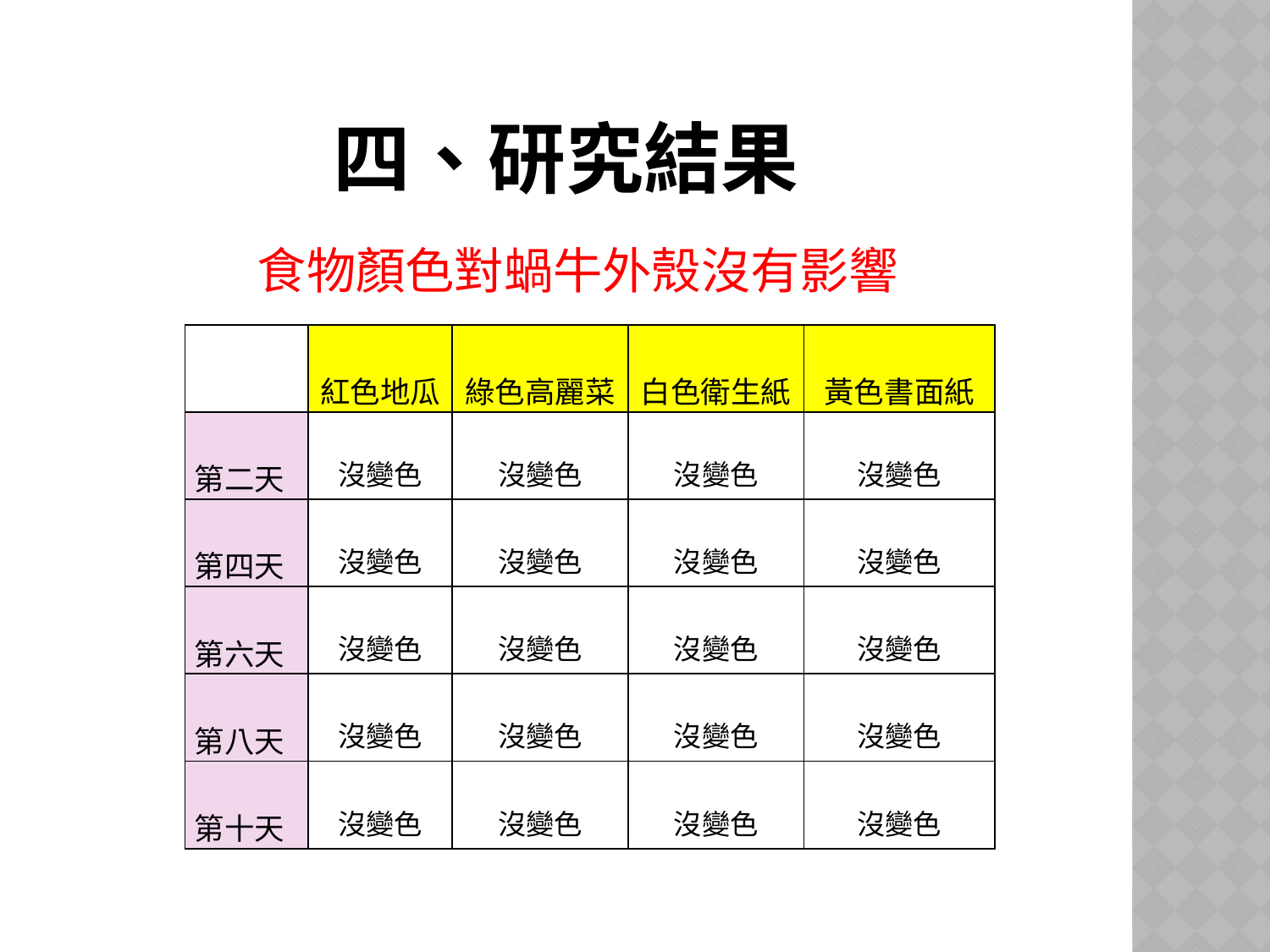

# 四、研究結果
食物顏色對蝸牛外殼沒有影響
|  | 紅色地瓜 | 綠色高麗菜 | 白色衛生紙 | 黃色書面紙 |
| --- | --- | --- | --- | --- |
| 第二天 | 沒變色 | 沒變色 | 沒變色 | 沒變色 |
| 第四天 | 沒變色 | 沒變色 | 沒變色 | 沒變色 |
| 第六天 | 沒變色 | 沒變色 | 沒變色 | 沒變色 |
| 第八天 | 沒變色 | 沒變色 | 沒變色 | 沒變色 |
| 第十天 | 沒變色 | 沒變色 | 沒變色 | 沒變色 |